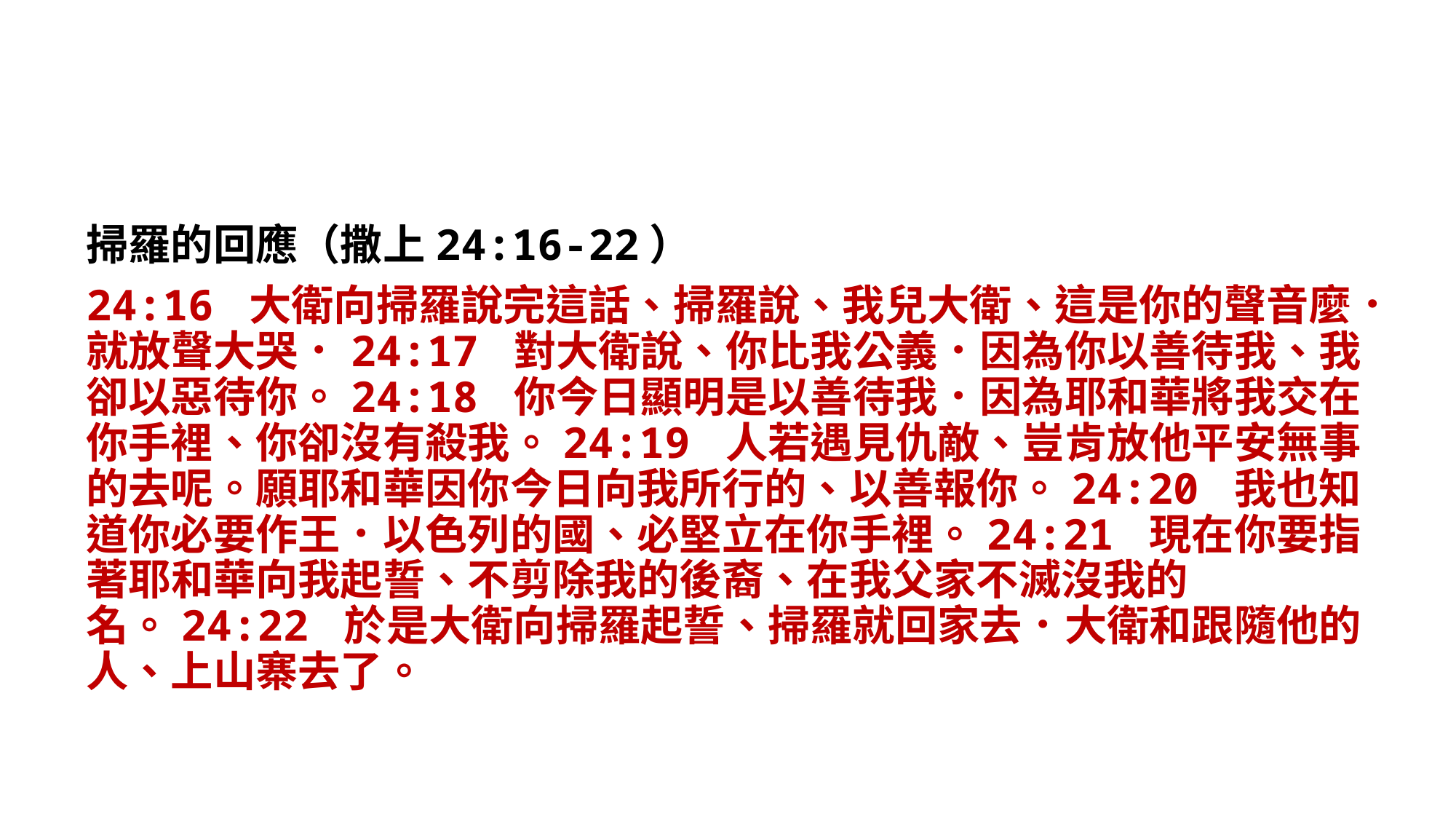

掃羅的回應（撒上24:16-22）
24:16 大衛向掃羅說完這話、掃羅說、我兒大衛、這是你的聲音麼．就放聲大哭．24:17 對大衛說、你比我公義．因為你以善待我、我卻以惡待你。24:18 你今日顯明是以善待我．因為耶和華將我交在你手裡、你卻沒有殺我。24:19 人若遇見仇敵、豈肯放他平安無事的去呢。願耶和華因你今日向我所行的、以善報你。24:20 我也知道你必要作王．以色列的國、必堅立在你手裡。24:21 現在你要指著耶和華向我起誓、不剪除我的後裔、在我父家不滅沒我的名。24:22 於是大衛向掃羅起誓、掃羅就回家去．大衛和跟隨他的人、上山寨去了。